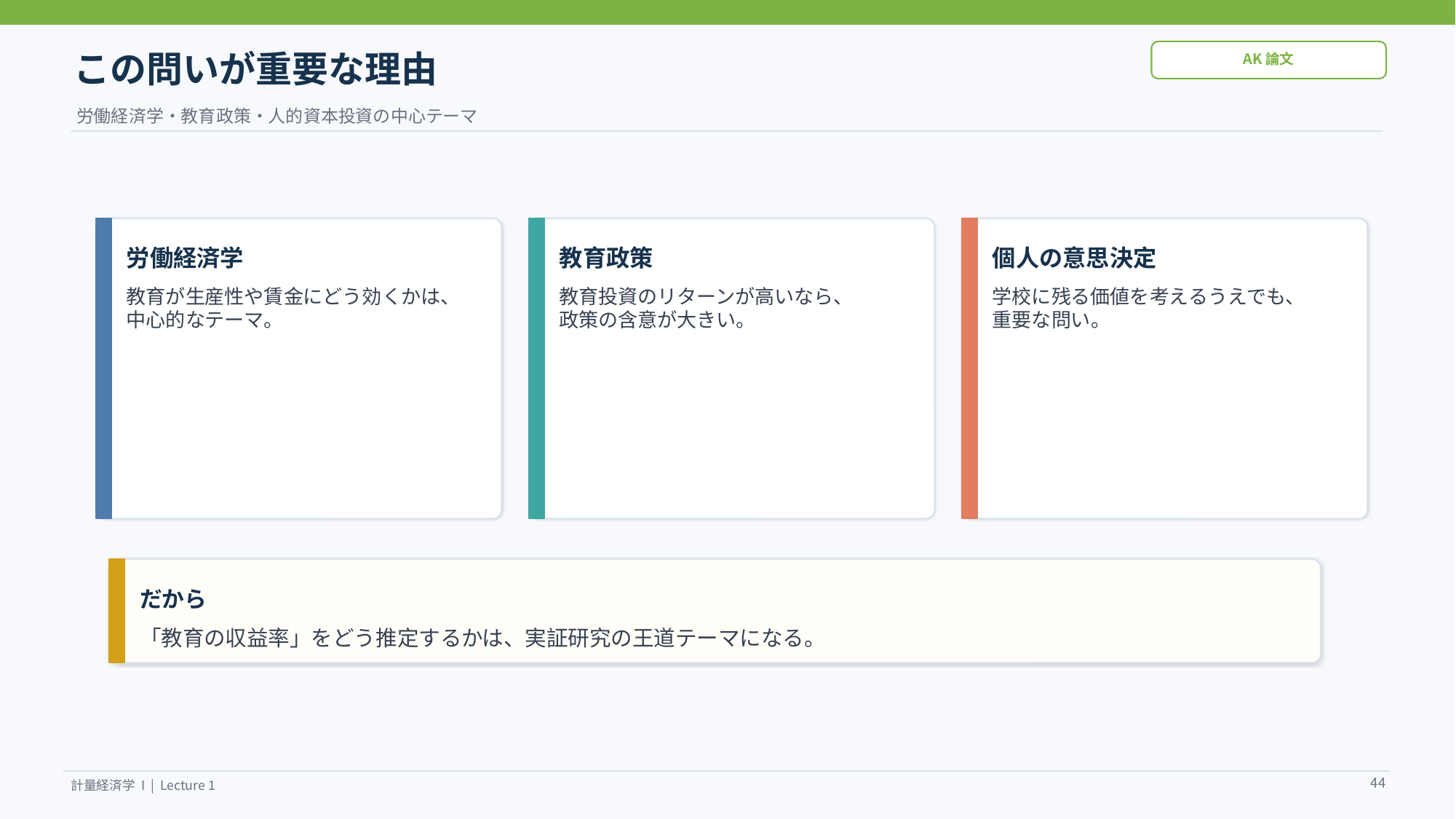

この問いが重要な理由

AK論文
労働経済学・教育政策・人的資本投資の中心テーマ

労働経済学
教育政策
個人の意思決定
教育が生産性や賃金にどう効くかは、
中心的なテーマ。
教育投資のリターンが高いなら、
政策の含意が大きい。
学校に残る価値を考えるうえでも、
重要な問い。

だから
「教育の収益率」をどう推定するかは、実証研究の王道テーマになる。

44
計量経済学 I  |  Lecture 1